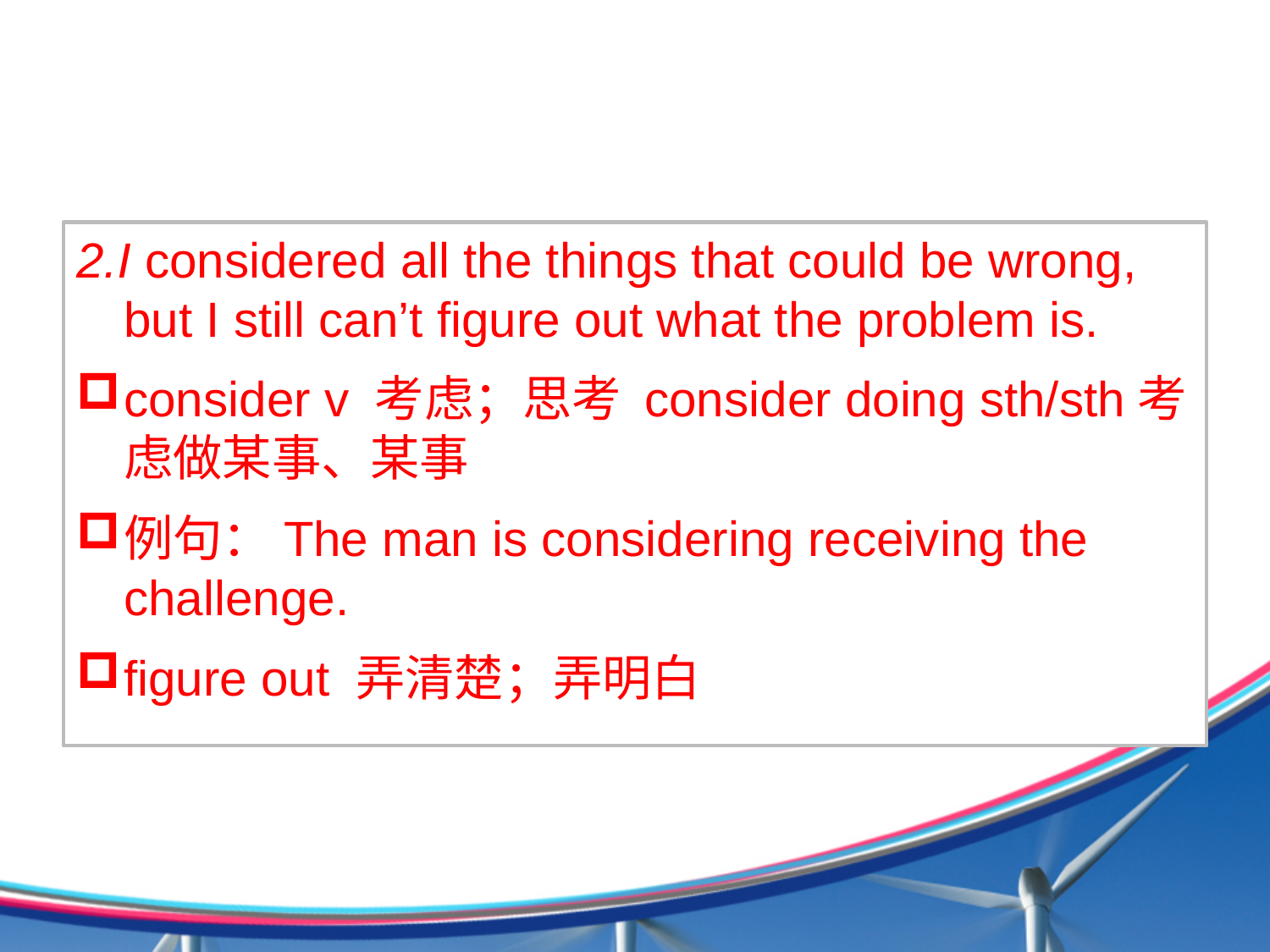

2.I considered all the things that could be wrong, but I still can’t figure out what the problem is.
consider v 考虑；思考 consider doing sth/sth考虑做某事、某事
例句：The man is considering receiving the challenge.
figure out 弄清楚；弄明白